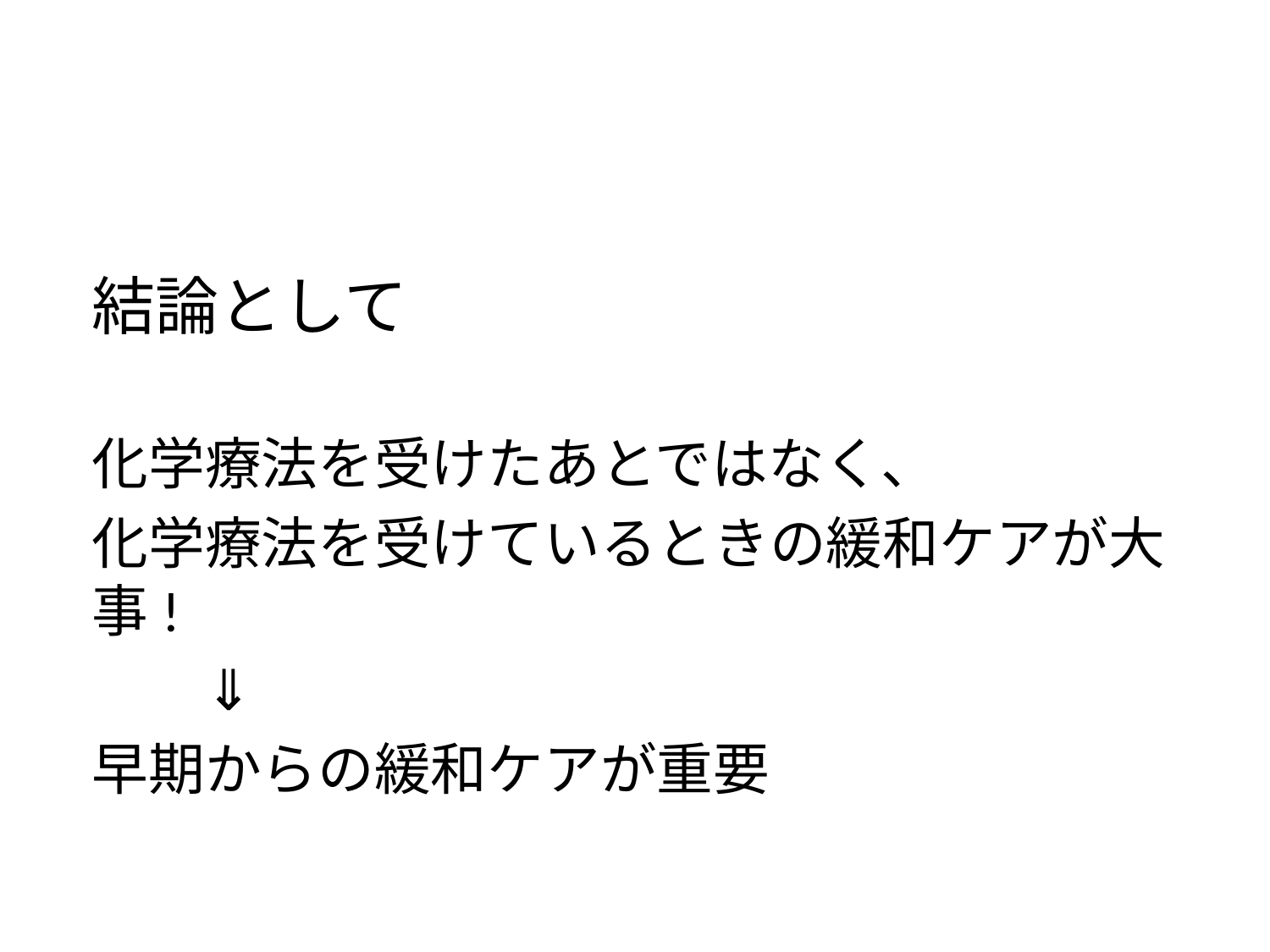

# 結論として
化学療法を受けたあとではなく、
化学療法を受けているときの緩和ケアが大事!
　　⇓
早期からの緩和ケアが重要